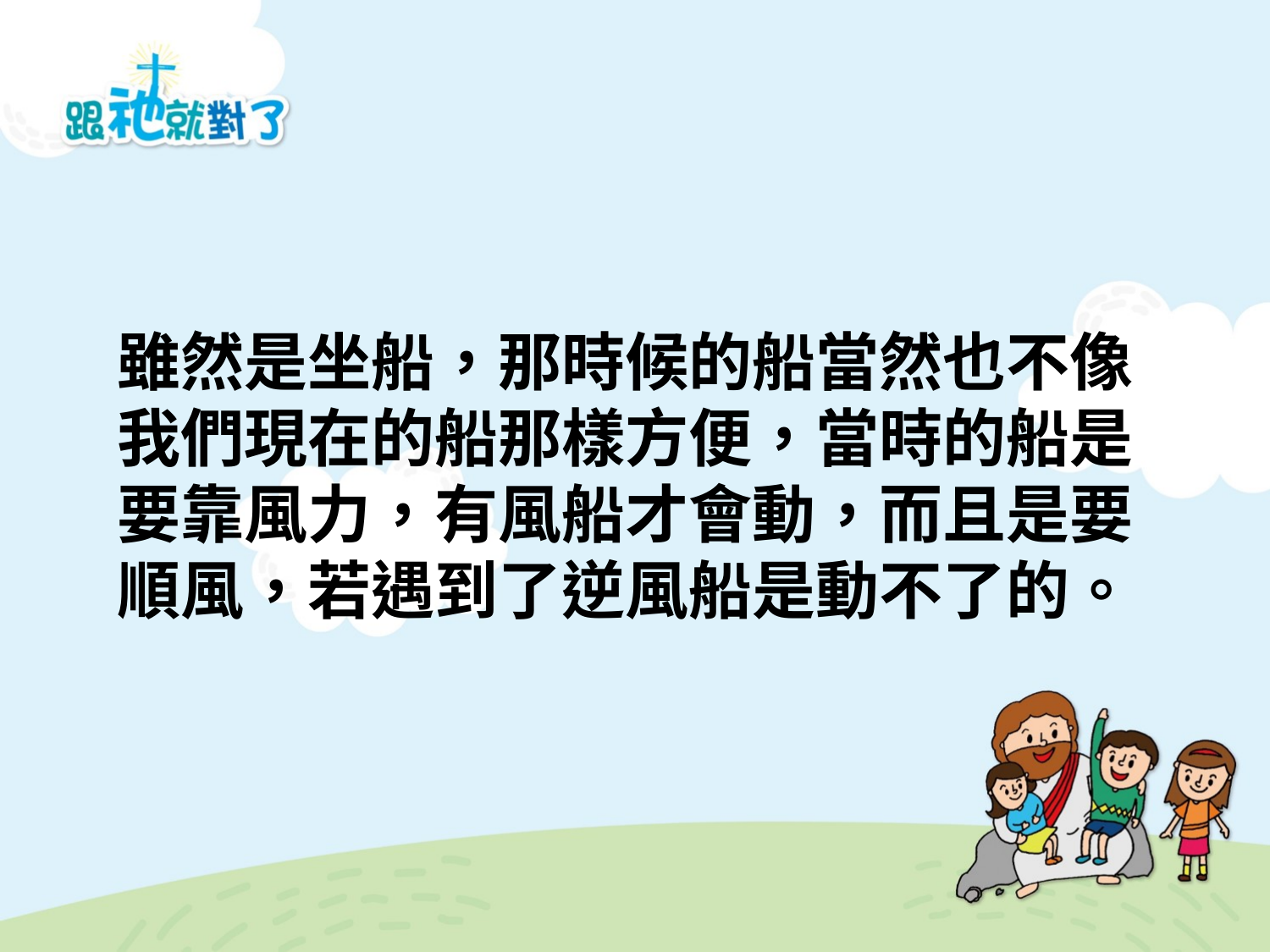

雖然是坐船，那時候的船當然也不像我們現在的船那樣方便，當時的船是要靠風力，有風船才會動，而且是要順風，若遇到了逆風船是動不了的。